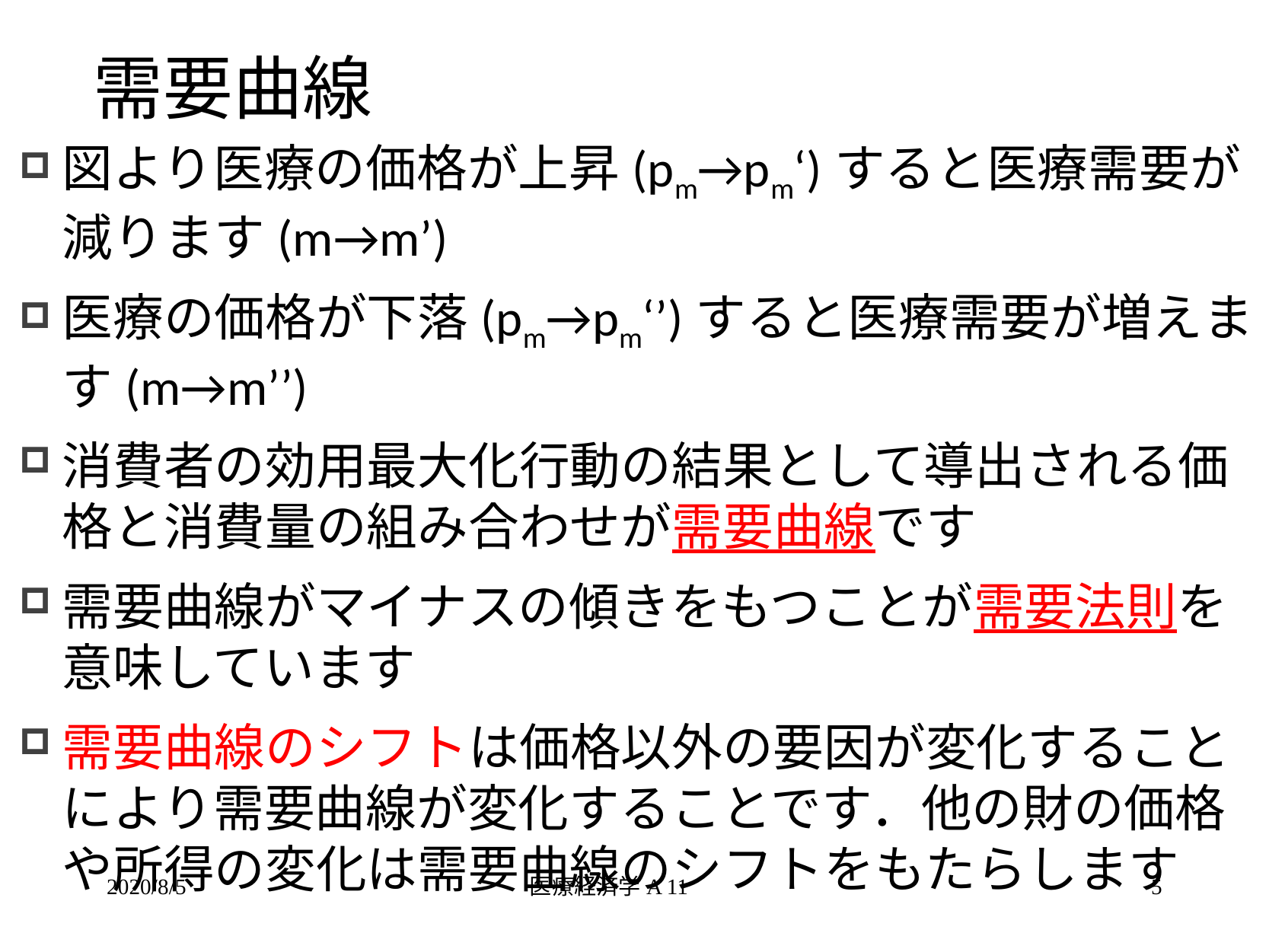

# 需要曲線
図より医療の価格が上昇(pm→pm‘)すると医療需要が減ります(m→m’)
医療の価格が下落(pm→pm‘’)すると医療需要が増えます(m→m’’)
消費者の効用最大化行動の結果として導出される価格と消費量の組み合わせが需要曲線です
需要曲線がマイナスの傾きをもつことが需要法則を意味しています
需要曲線のシフトは価格以外の要因が変化することにより需要曲線が変化することです．他の財の価格や所得の変化は需要曲線のシフトをもたらします

2020/8/5
医療経済学A 11
5